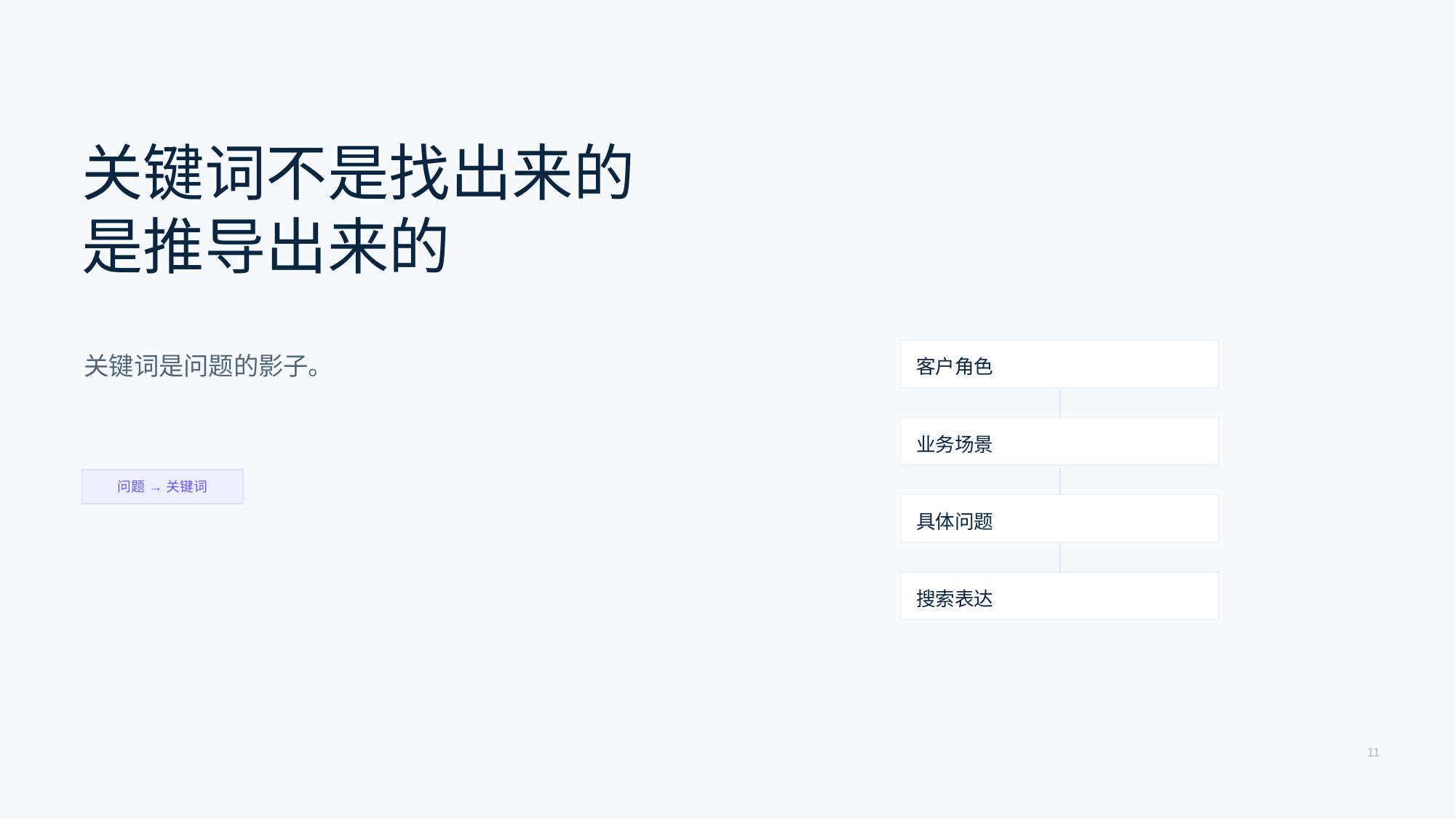

关键词不是找出来的
是推导出来的

客户角色
关键词是问题的影子。

业务场景

问题 → 关键词

具体问题

搜索表达
11